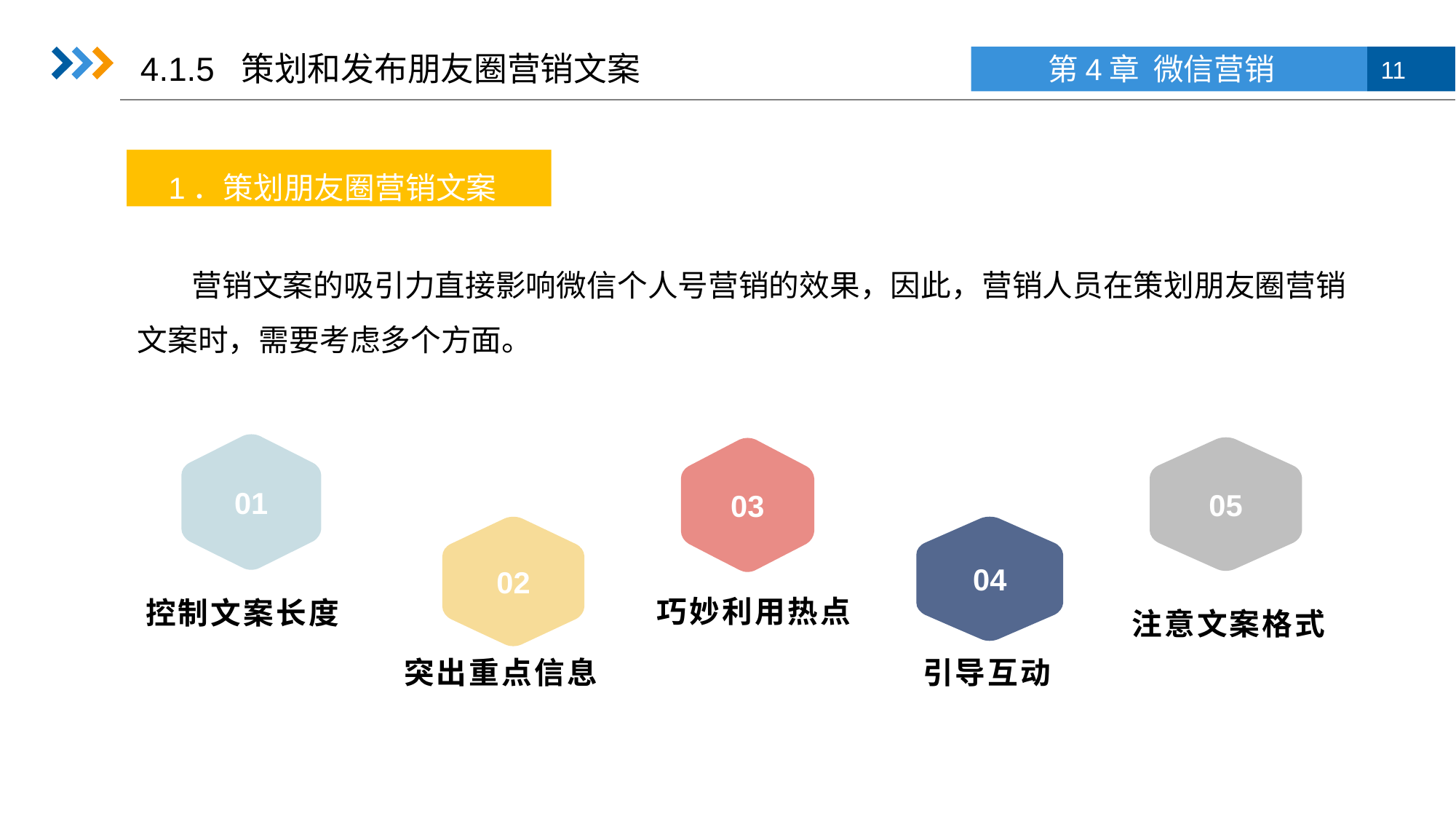

4.1.5  策划和发布朋友圈营销文案
1．策划朋友圈营销文案
营销文案的吸引力直接影响微信个人号营销的效果，因此，营销人员在策划朋友圈营销文案时，需要考虑多个方面。
01
05
03
02
04
巧妙利用热点
控制文案长度
注意文案格式
突出重点信息
引导互动